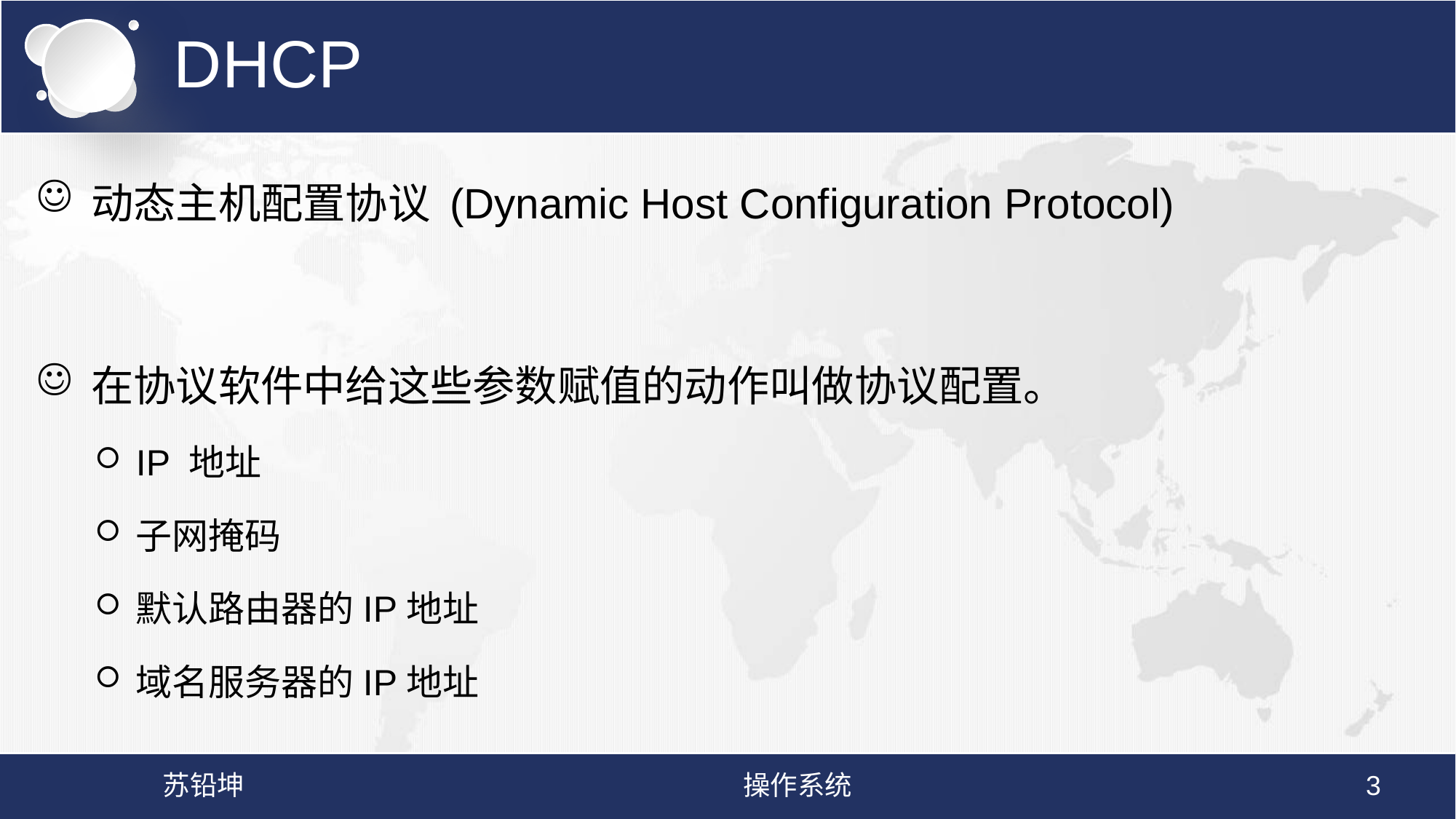

# DHCP

动态主机配置协议 (Dynamic Host Configuration Protocol)

在协议软件中给这些参数赋值的动作叫做协议配置。
IP 地址
子网掩码
默认路由器的IP地址
域名服务器的IP地址

苏铅坤
操作系统
3